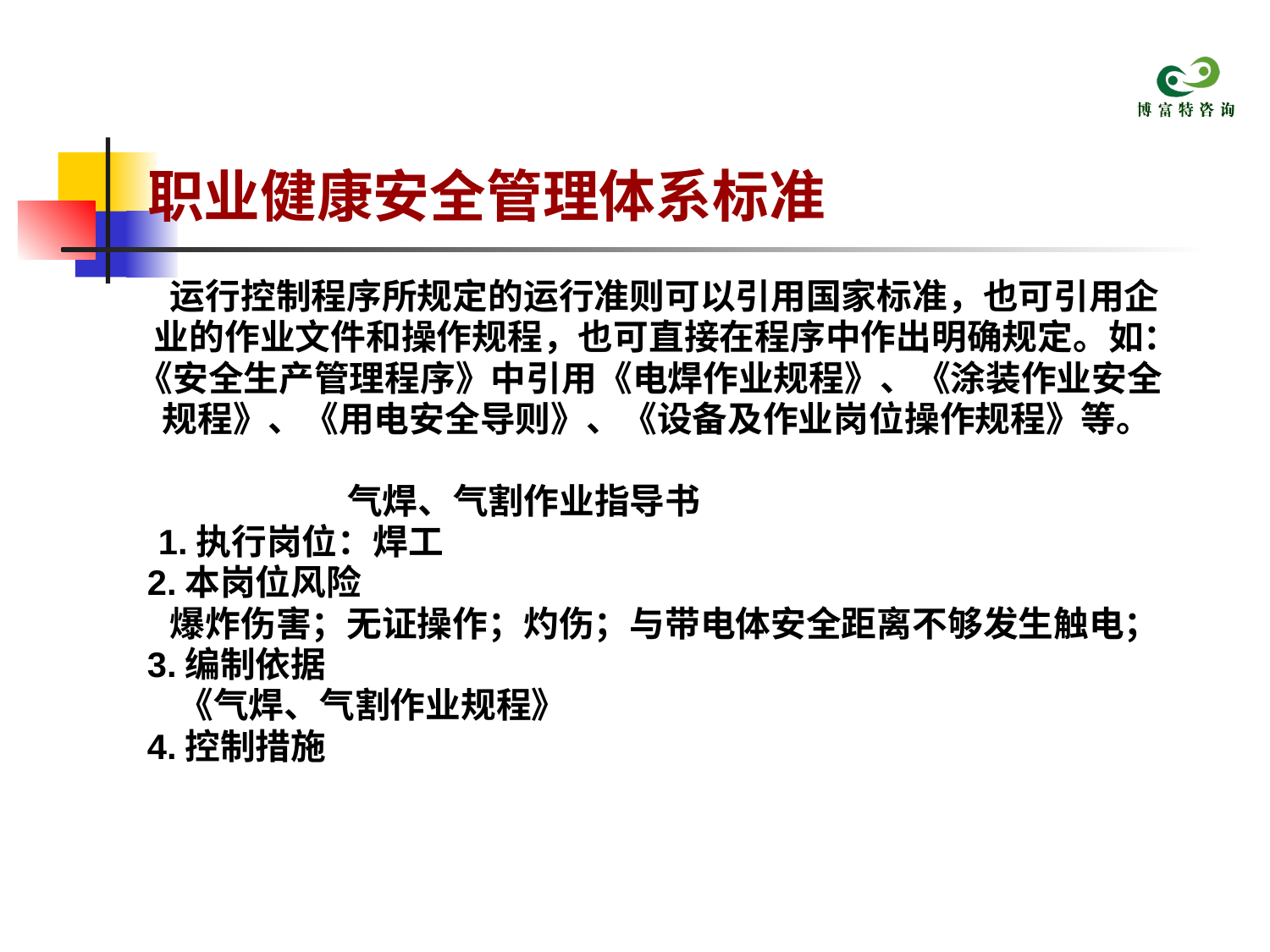

# 职业健康安全管理体系标准
   运行控制程序所规定的运行准则可以引用国家标准，也可引用企
 业的作业文件和操作规程，也可直接在程序中作出明确规定。如：
《安全生产管理程序》中引用《电焊作业规程》、《涂装作业安全
  规程》、《用电安全导则》、《设备及作业岗位操作规程》等。

                         气焊、气割作业指导书
  1.执行岗位：焊工
 2.本岗位风险
   爆炸伤害；无证操作；灼伤；与带电体安全距离不够发生触电；
 3.编制依据
    《气焊、气割作业规程》
 4.控制措施

94